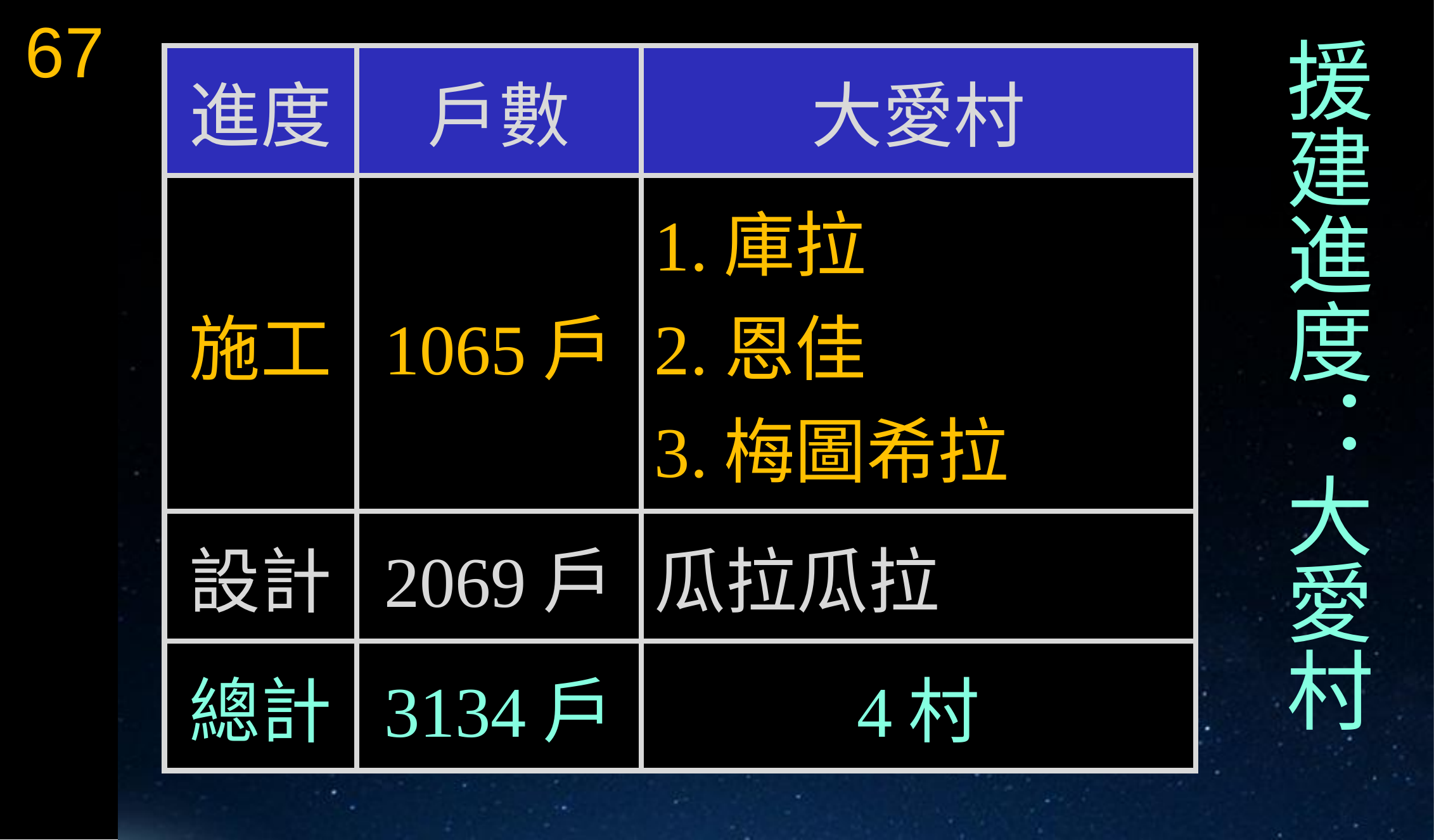

67
# 援建進度：大愛村
| 進度 | 戶數 | 大愛村 |
| --- | --- | --- |
| 施工 | 1065戶 | 1.庫拉 2.恩佳 3.梅圖希拉 |
| 設計 | 2069戶 | 瓜拉瓜拉 |
| 總計 | 3134戶 | 4村 |